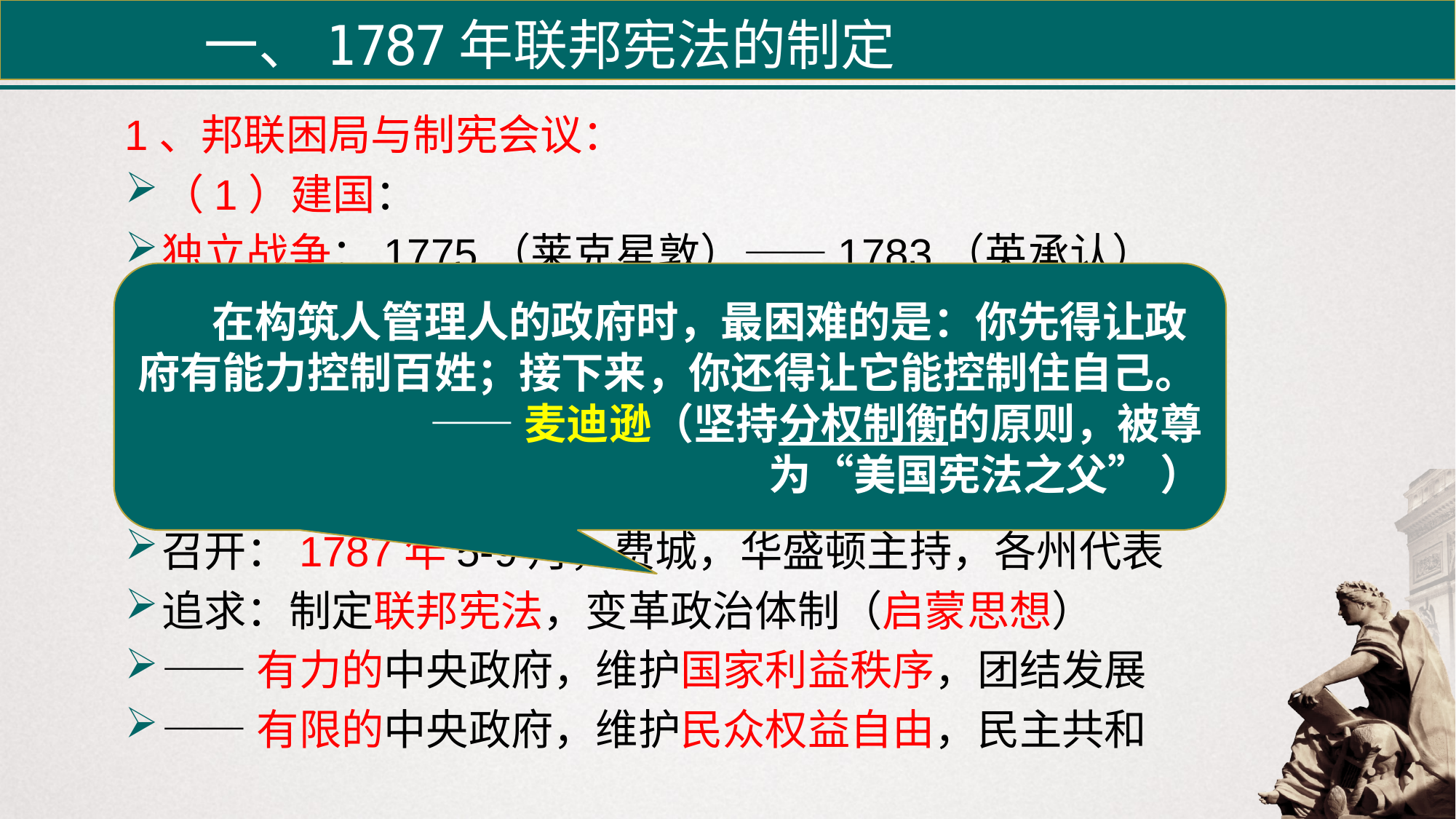

一、1787年联邦宪法的制定
1、邦联困局与制宪会议：
（1）建国：
独立战争：1775（莱克星敦）——1783（英承认）
独立日：1776年7月4日《独立宣言》
（2）邦联：松散的13州联盟
各州：兵权、税权、货币权；关税权，外交杂音
（3）制宪会议
召开：1787年5-9月，费城，华盛顿主持，各州代表
追求：制定联邦宪法，变革政治体制（启蒙思想）
——有力的中央政府，维护国家利益秩序，团结发展
——有限的中央政府，维护民众权益自由，民主共和
在构筑人管理人的政府时，最困难的是：你先得让政府有能力控制百姓；接下来，你还得让它能控制住自己。
——麦迪逊（坚持分权制衡的原则，被尊为“美国宪法之父” ）